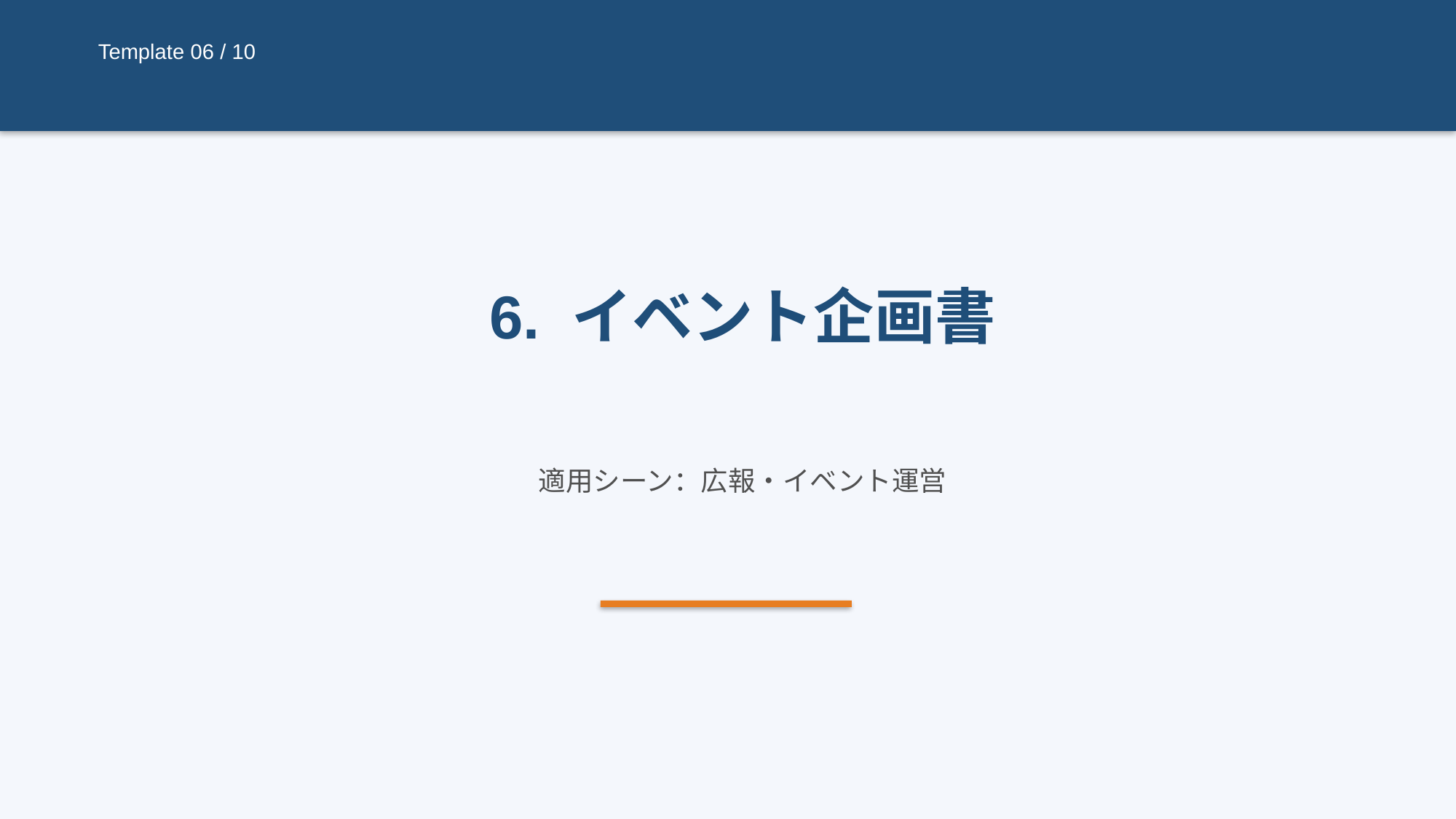

Template 06 / 10
6. イベント企画書
適用シーン：広報・イベント運営